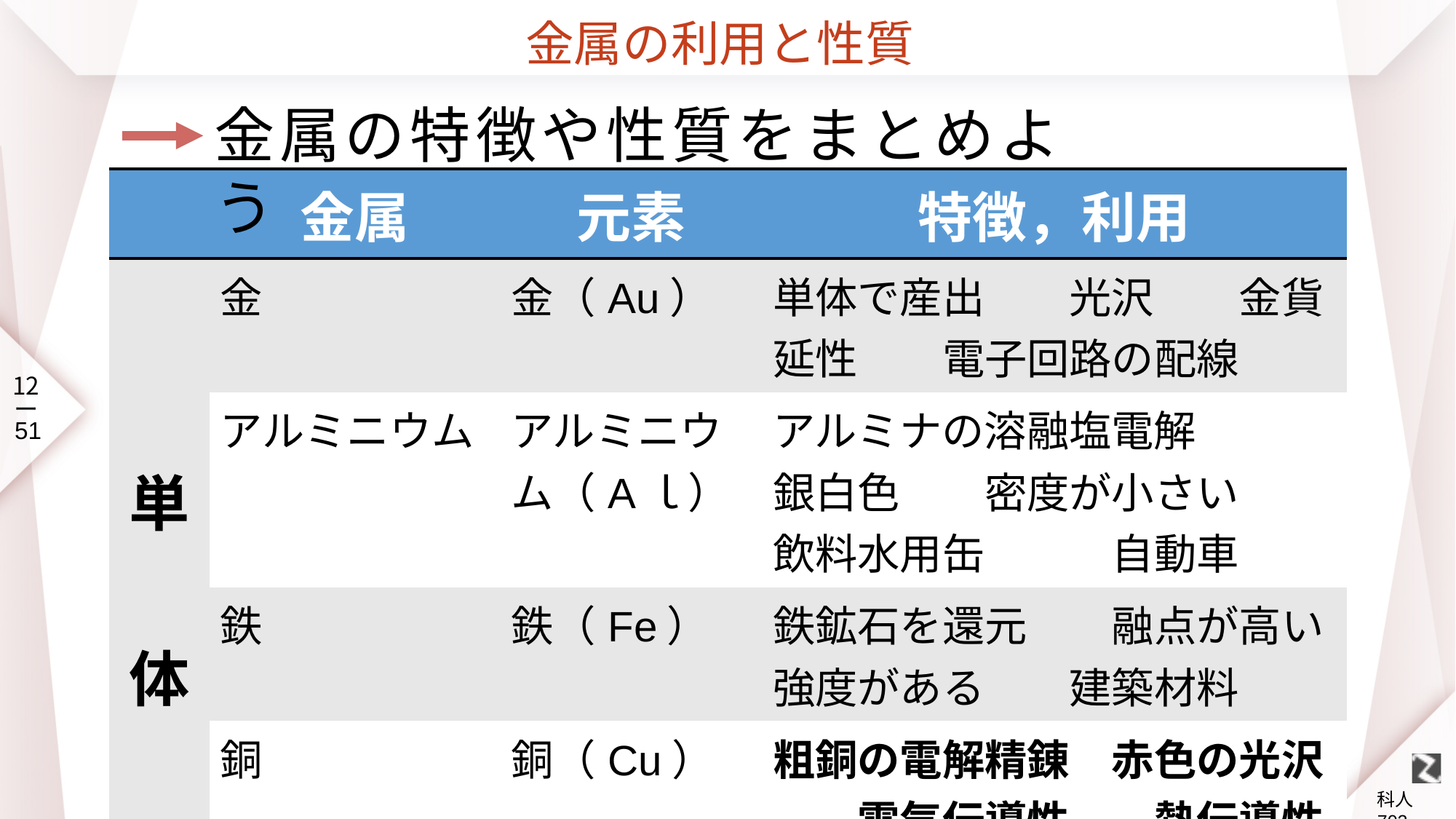

# 金属の利用と性質
２章　１節　|　２　金属

金属の特徴や性質をまとめよう
|  | 金属 | 元素 | 特徴，利用 |
| --- | --- | --- | --- |
| 単　体 | 金 | 金（Au） | 単体で産出　　光沢　　金貨 延性　　電子回路の配線 |
|  | アルミニウム | アルミニウム（Aｌ） | アルミナの溶融塩電解 銀白色　　密度が小さい 飲料水用缶　　　自動車 |
|  | 鉄 | 鉄（Fe） | 鉄鉱石を還元　　融点が高い 強度がある　　建築材料 |
|  | 銅 | 銅（Cu） | 粗銅の電解精錬　赤色の光沢　　電気伝導性　　熱伝導性 電線　　　調理器具 |